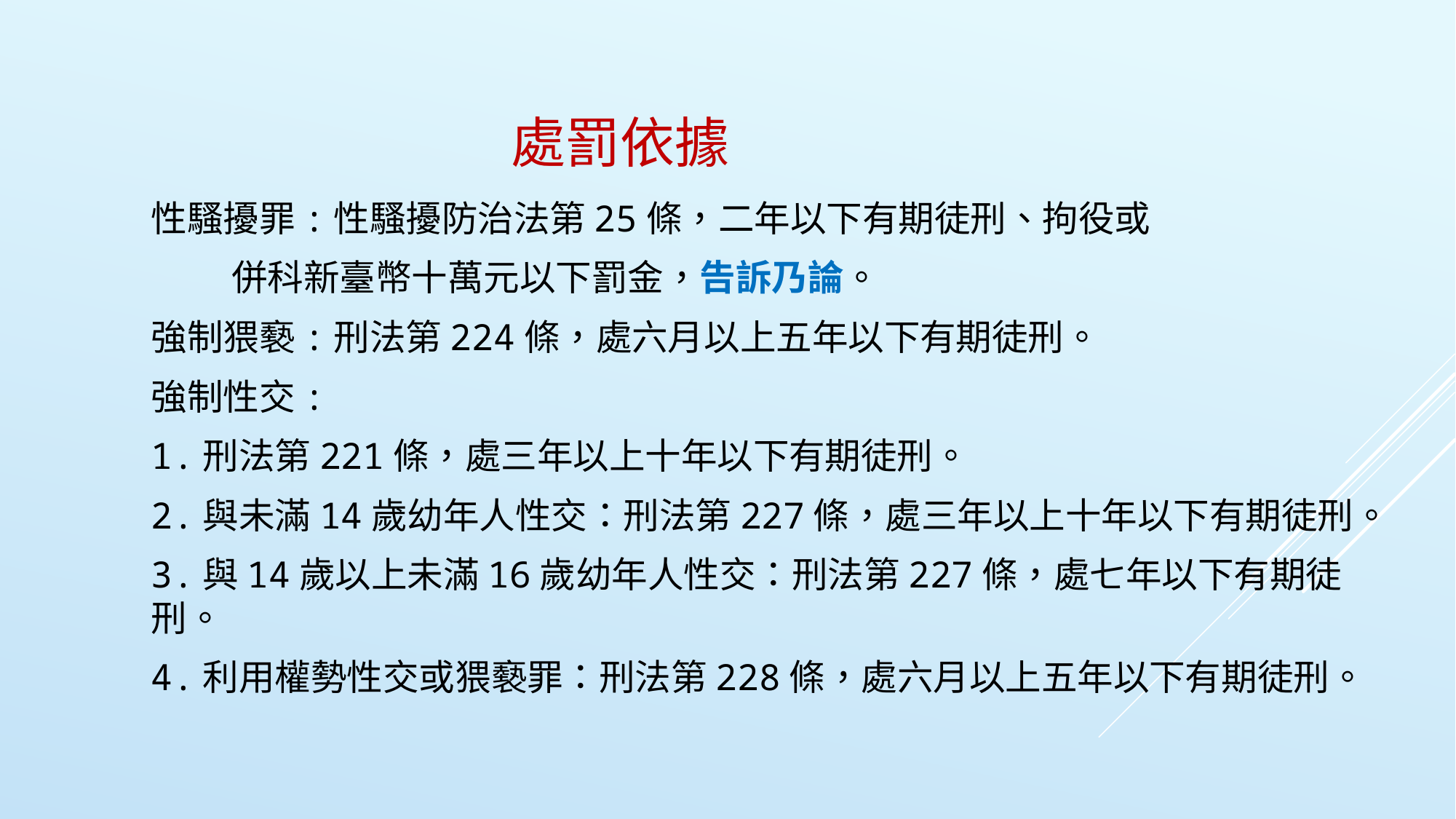

# 處罰依據
性騷擾罪:性騷擾防治法第25條，二年以下有期徒刑、拘役或
         併科新臺幣十萬元以下罰金，告訴乃論。
強制猥褻:刑法第224條，處六月以上五年以下有期徒刑。
強制性交:
1.刑法第221條，處三年以上十年以下有期徒刑。
2.與未滿14歲幼年人性交：刑法第227條，處三年以上十年以下有期徒刑。
3.與14歲以上未滿16歲幼年人性交：刑法第227條，處七年以下有期徒刑。
4.利用權勢性交或猥褻罪：刑法第228條，處六月以上五年以下有期徒刑。